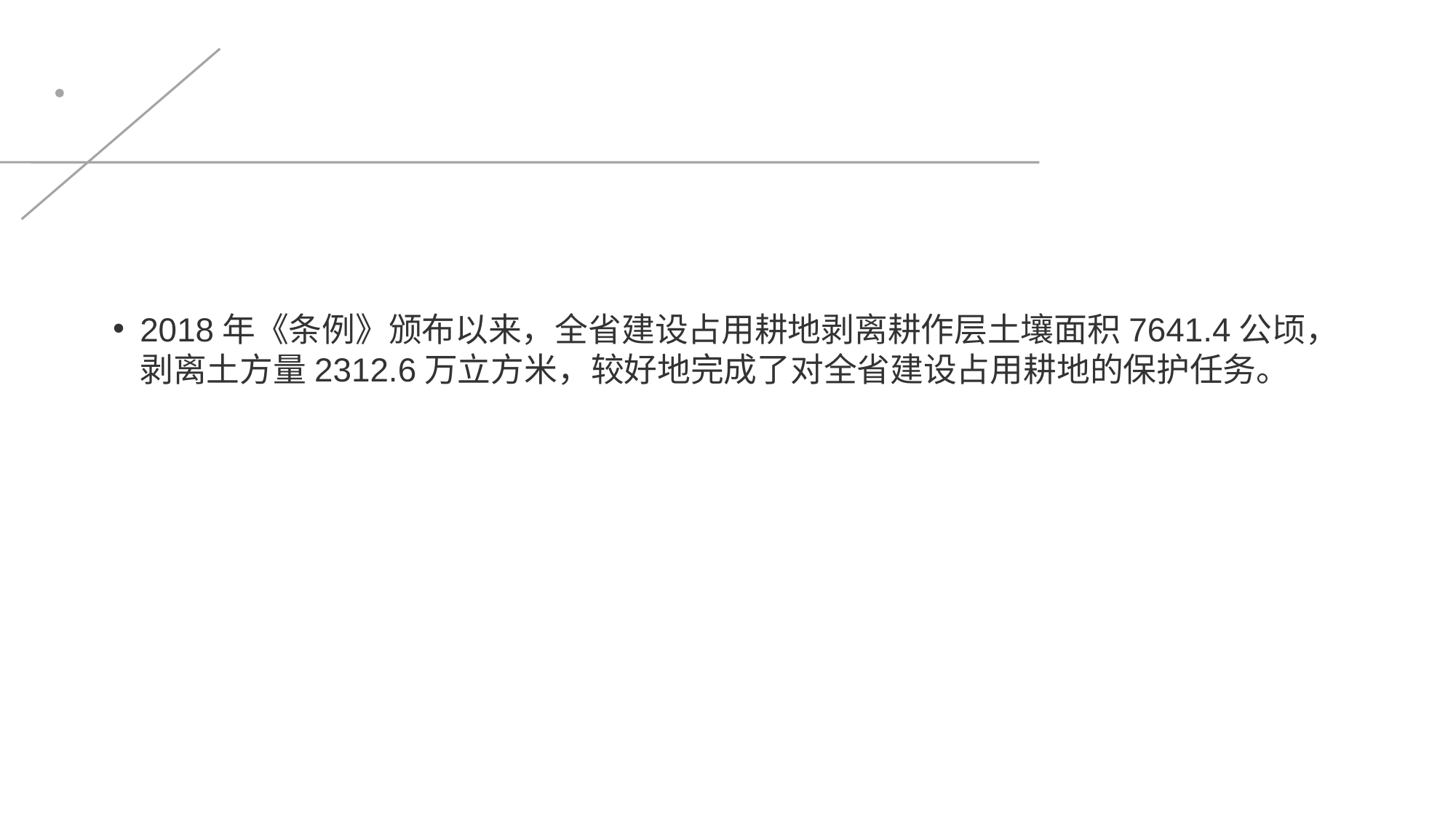

2018年《条例》颁布以来，全省建设占用耕地剥离耕作层土壤面积7641.4公顷，剥离土方量2312.6万立方米，较好地完成了对全省建设占用耕地的保护任务。